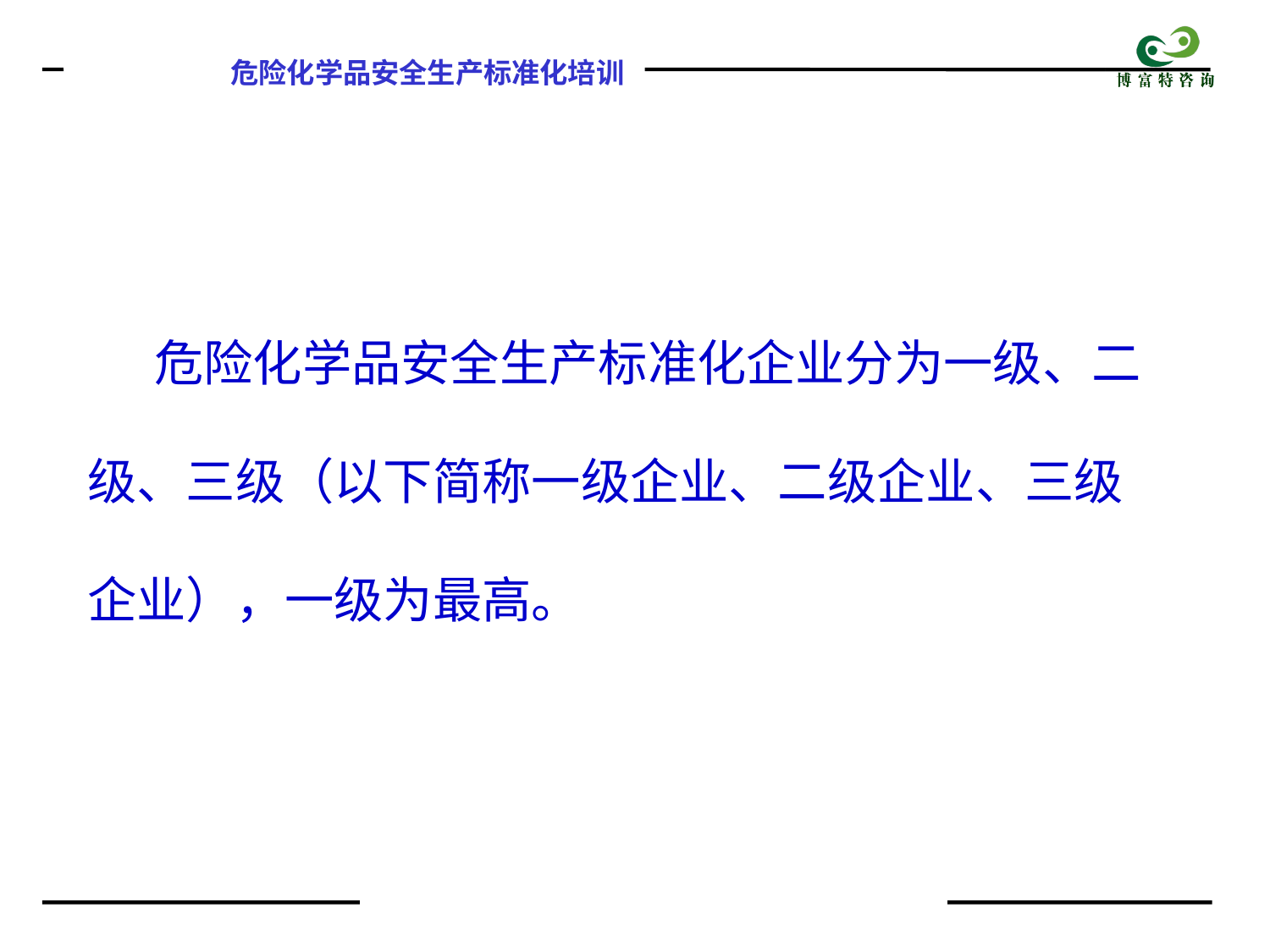

危险化学品安全生产标准化企业分为一级、二级、三级（以下简称一级企业、二级企业、三级企业），一级为最高。